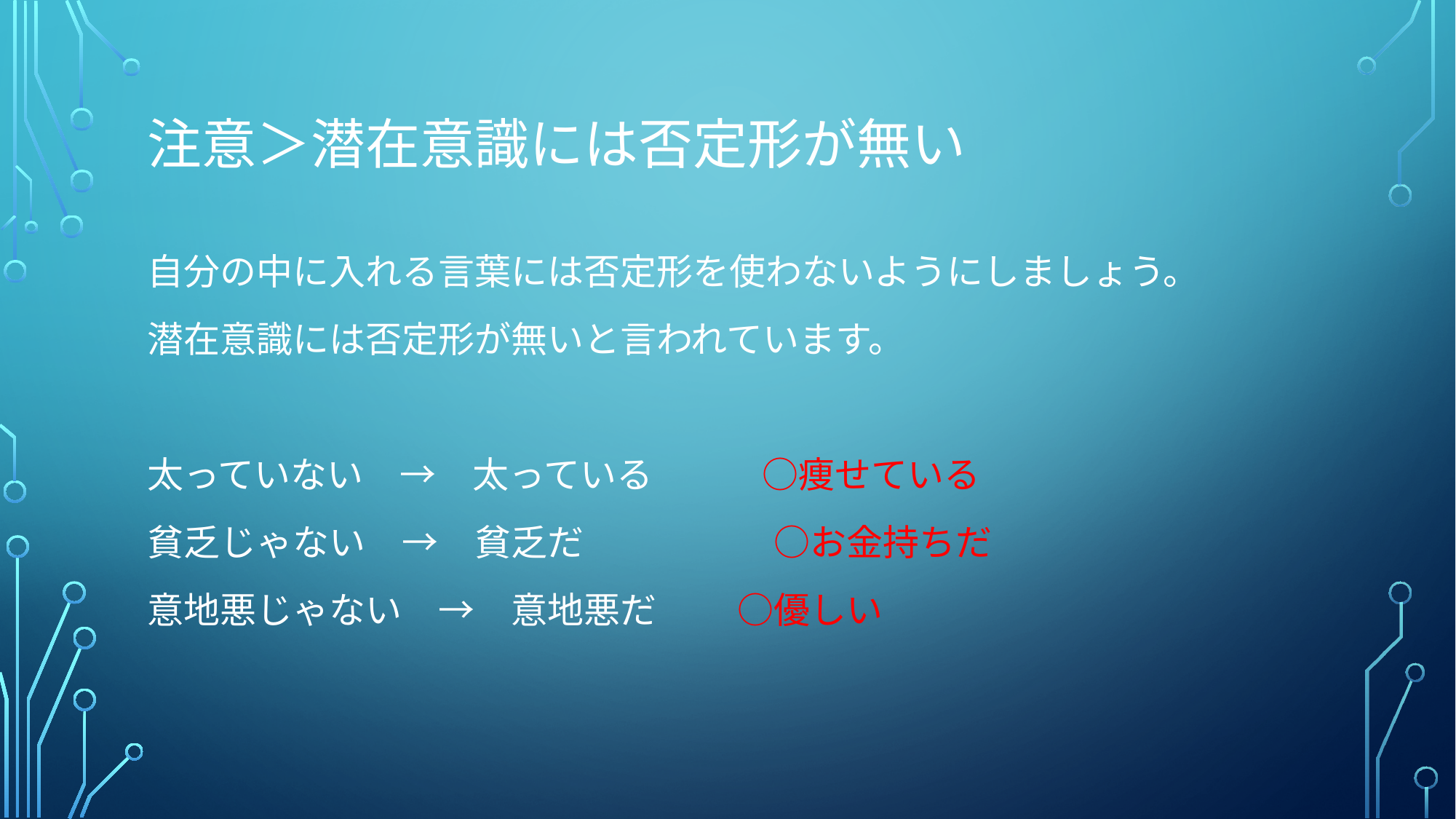

# 注意＞潜在意識には否定形が無い
自分の中に入れる言葉には否定形を使わないようにしましょう。
潜在意識には否定形が無いと言われています。

太っていない　→　太っている　　　○痩せている
貧乏じゃない　→　貧乏だ　　　 　　○お金持ちだ
意地悪じゃない　→　意地悪だ　　 ○優しい